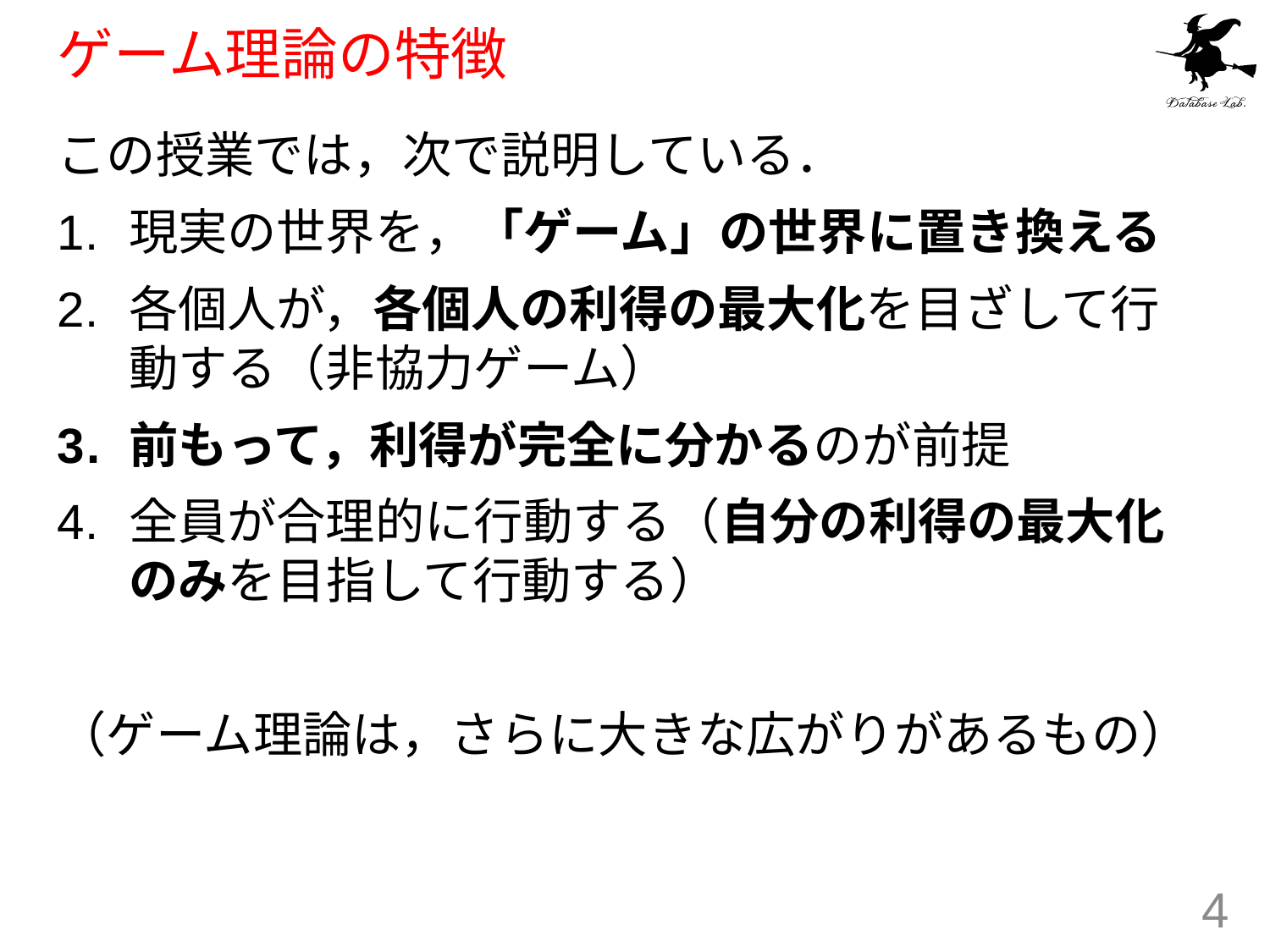

# ゲーム理論の特徴
この授業では，次で説明している．
現実の世界を，「ゲーム」の世界に置き換える
各個人が，各個人の利得の最大化を目ざして行動する（非協力ゲーム）
前もって，利得が完全に分かるのが前提
全員が合理的に行動する（自分の利得の最大化のみを目指して行動する）

（ゲーム理論は，さらに大きな広がりがあるもの）

4